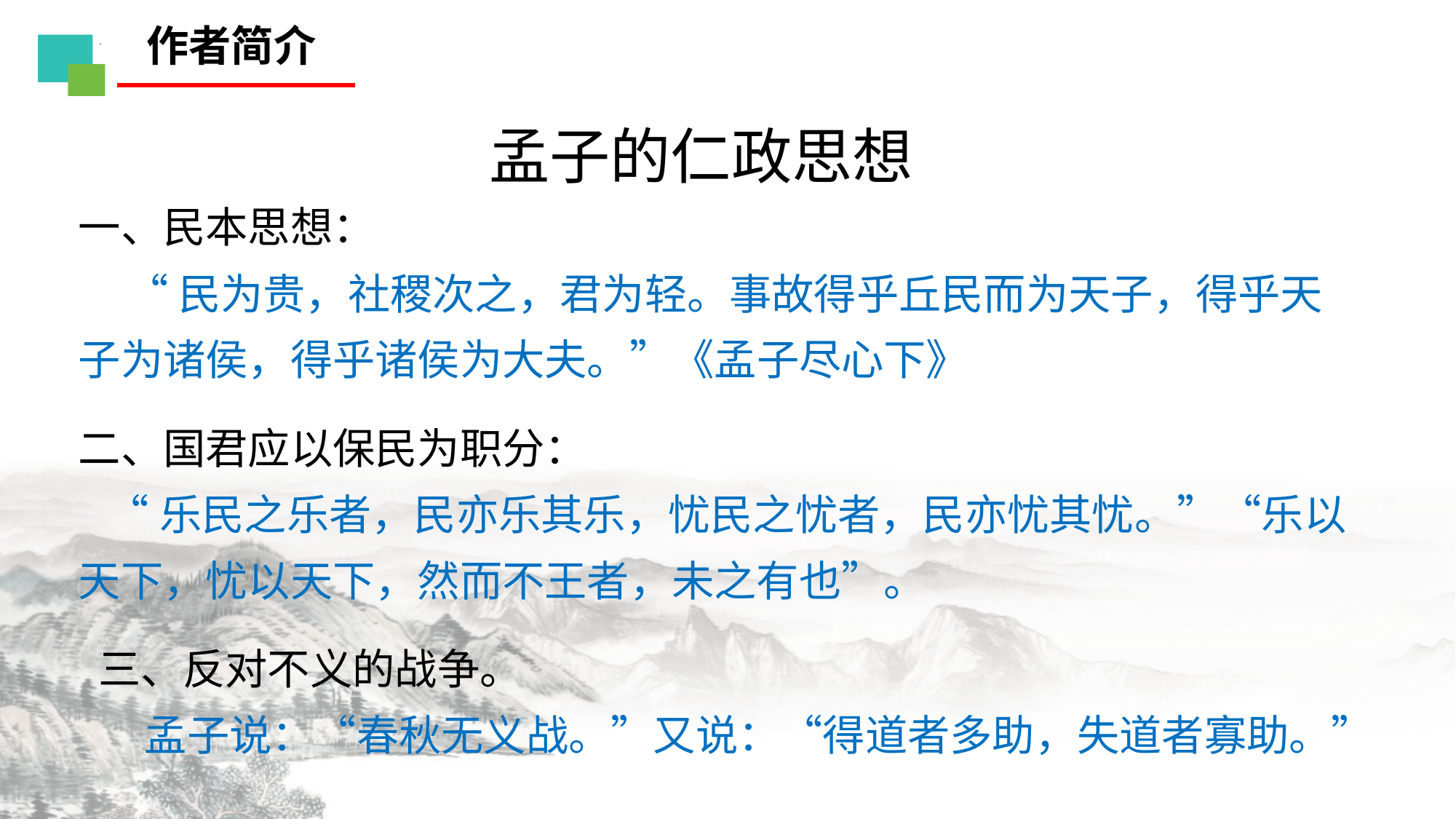

作者简介

孟子的仁政思想
一、民本思想：
     “民为贵，社稷次之，君为轻。事故得乎丘民而为天子，得乎天子为诸侯，得乎诸侯为大夫。”《孟子尽心下》

二、国君应以保民为职分：
   “乐民之乐者，民亦乐其乐，忧民之忧者，民亦忧其忧。”“乐以天下，忧以天下，然而不王者，未之有也”。
 三、反对不义的战争。
       孟子说：“春秋无义战。”又说：“得道者多助，失道者寡助。”